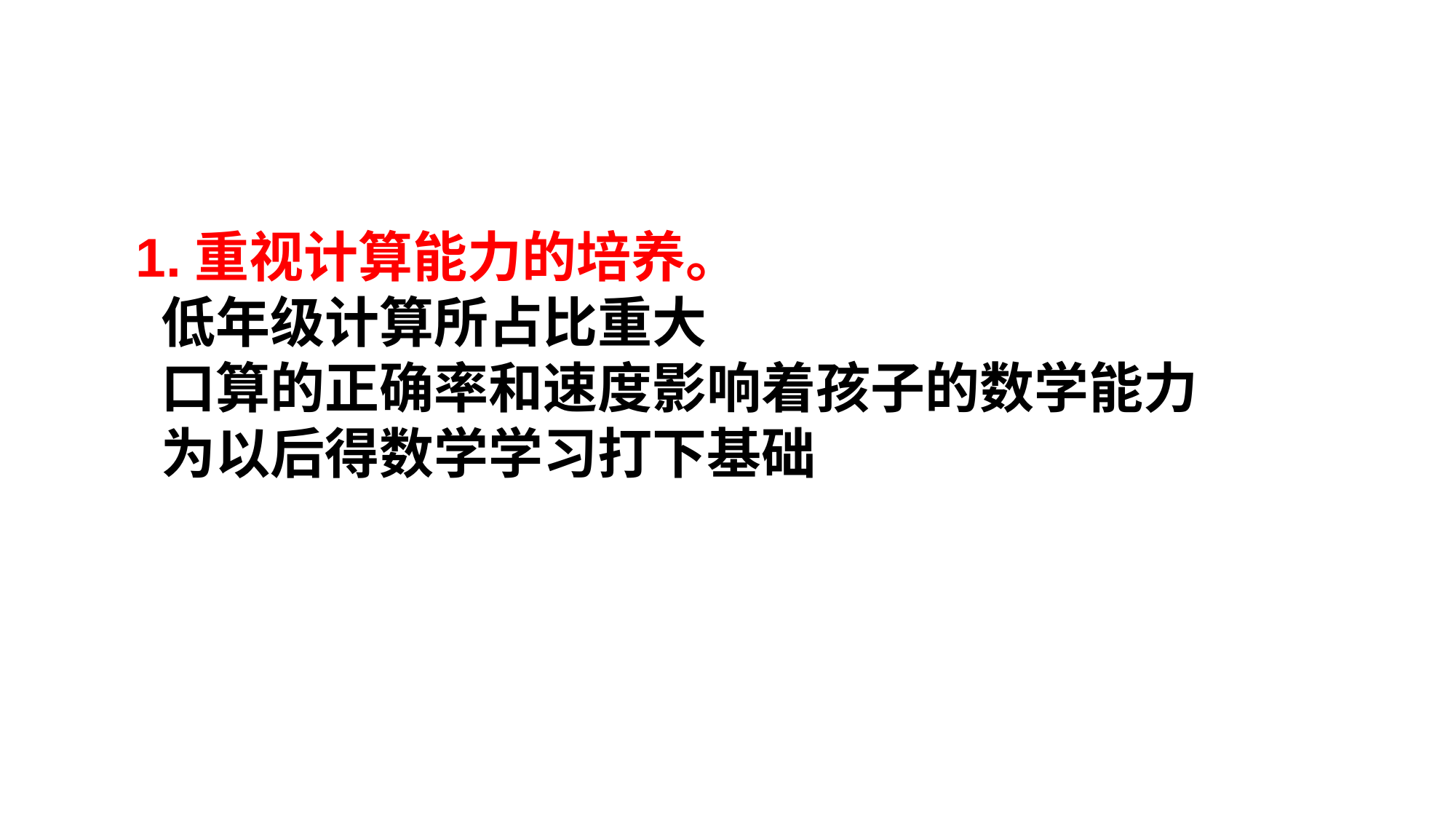

1.重视计算能力的培养。
 低年级计算所占比重大
 口算的正确率和速度影响着孩子的数学能力
 为以后得数学学习打下基础